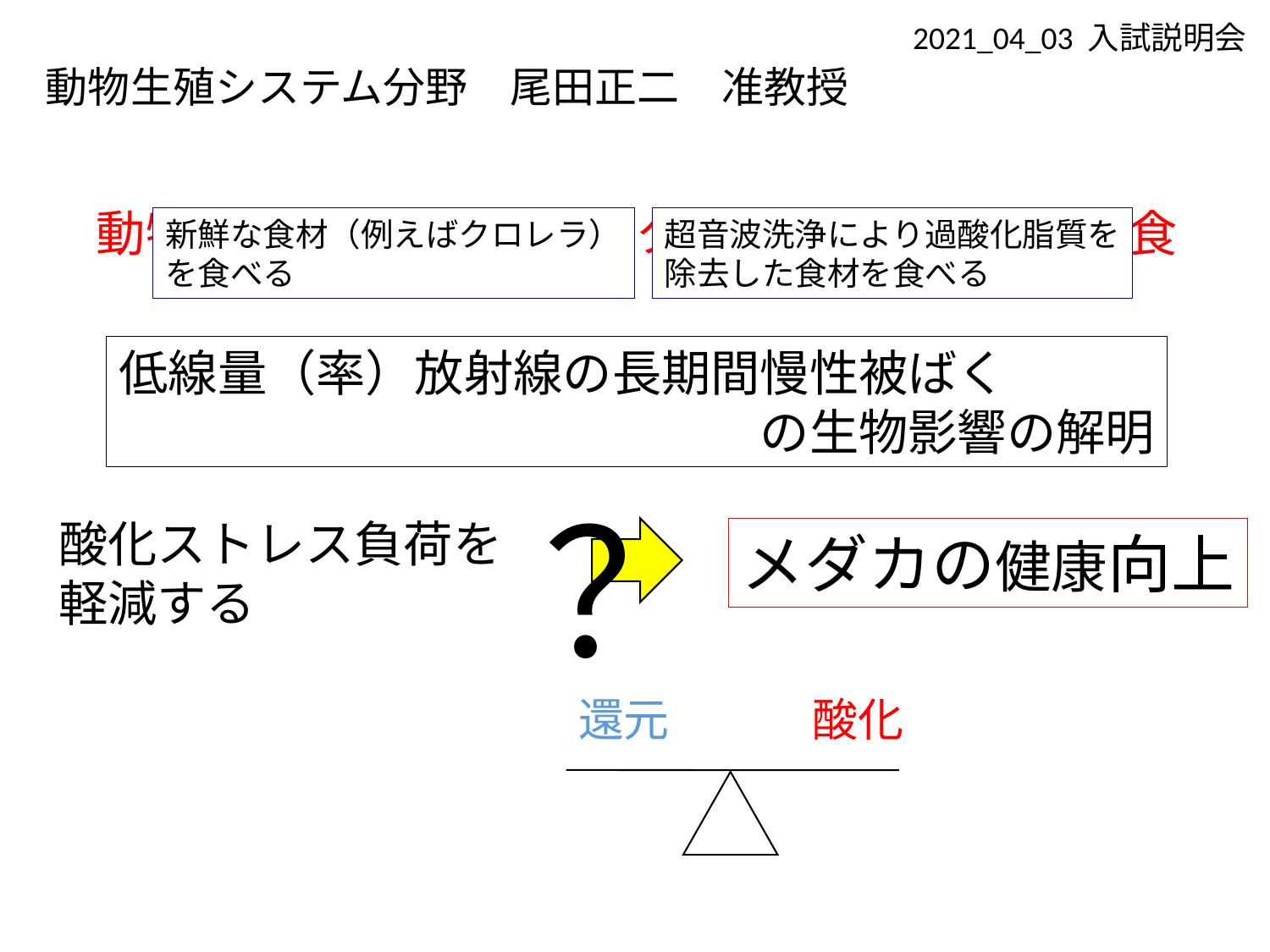

2021_04_03 入試説明会
動物生殖システム分野　尾田正二　准教授
動物にとって最もインパクトがある環境因子は食
新鮮な食材（例えばクロレラ）
を食べる
超音波洗浄により過酸化脂質を
除去した食材を食べる
低線量（率）放射線の長期間慢性被ばく
　　　　　　　　　　　　　の生物影響の解明
？
酸化ストレス負荷を
軽減する

メダカの健康向上

還元
酸化

還元
酸化

還元
酸化